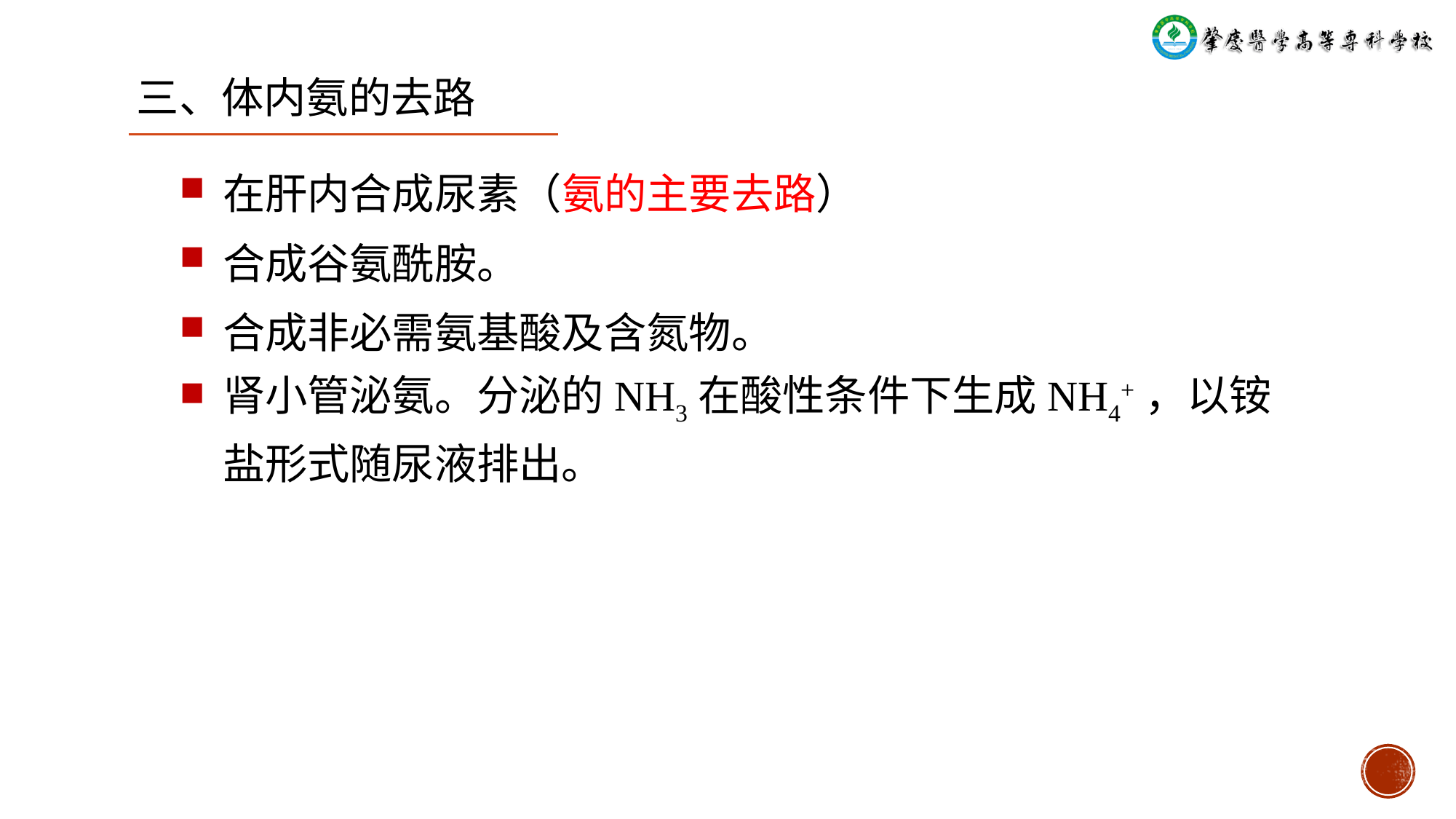

三、体内氨的去路
在肝内合成尿素（氨的主要去路）
合成谷氨酰胺。
合成非必需氨基酸及含氮物。
肾小管泌氨。分泌的NH3在酸性条件下生成NH4+，以铵盐形式随尿液排出。